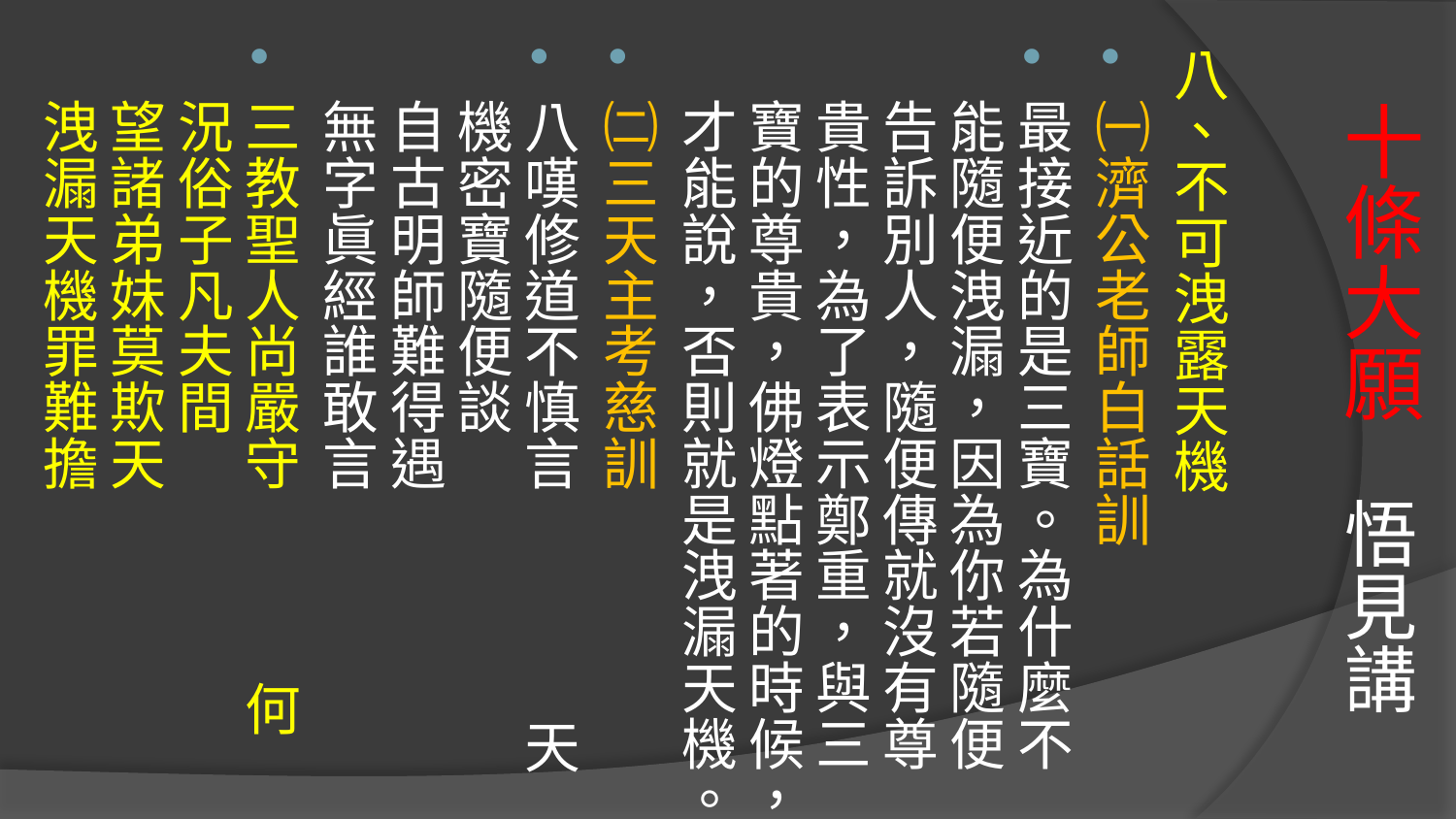

# 十條大願    悟見講
八、不可洩露天機
㈠濟公老師白話訓
最接近的是三寶。為什麼不能隨便洩漏，因為你若隨便告訴別人，隨便傳就沒有尊貴性，為了表示鄭重，與三寶的尊貴，佛燈點著的時候，才能說，否則就是洩漏天機。
㈡三天主考慈訓
八嘆修道不慎言                  天機密寶隨便談
自古明師難得遇                   無字眞經誰敢言
三教聖人尚嚴守               何況俗子凡夫間
望諸弟妹莫欺天                      洩漏天機罪難擔